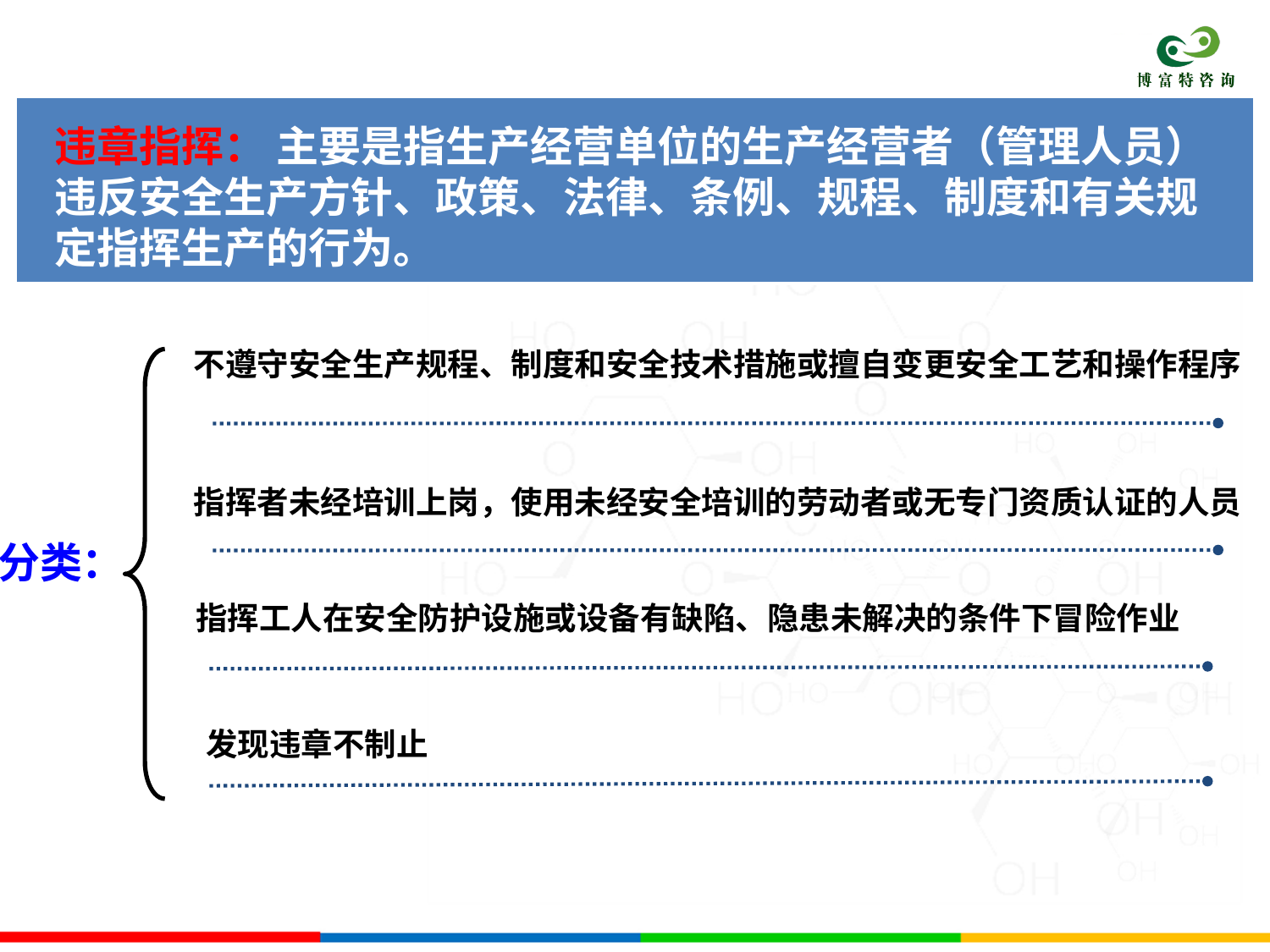

违章指挥： 主要是指生产经营单位的生产经营者（管理人员）违反安全生产方针、政策、法律、条例、规程、制度和有关规定指挥生产的行为。
不遵守安全生产规程、制度和安全技术措施或擅自变更安全工艺和操作程序

指挥者未经培训上岗，使用未经安全培训的劳动者或无专门资质认证的人员
分类：

指挥工人在安全防护设施或设备有缺陷、隐患未解决的条件下冒险作业

发现违章不制止